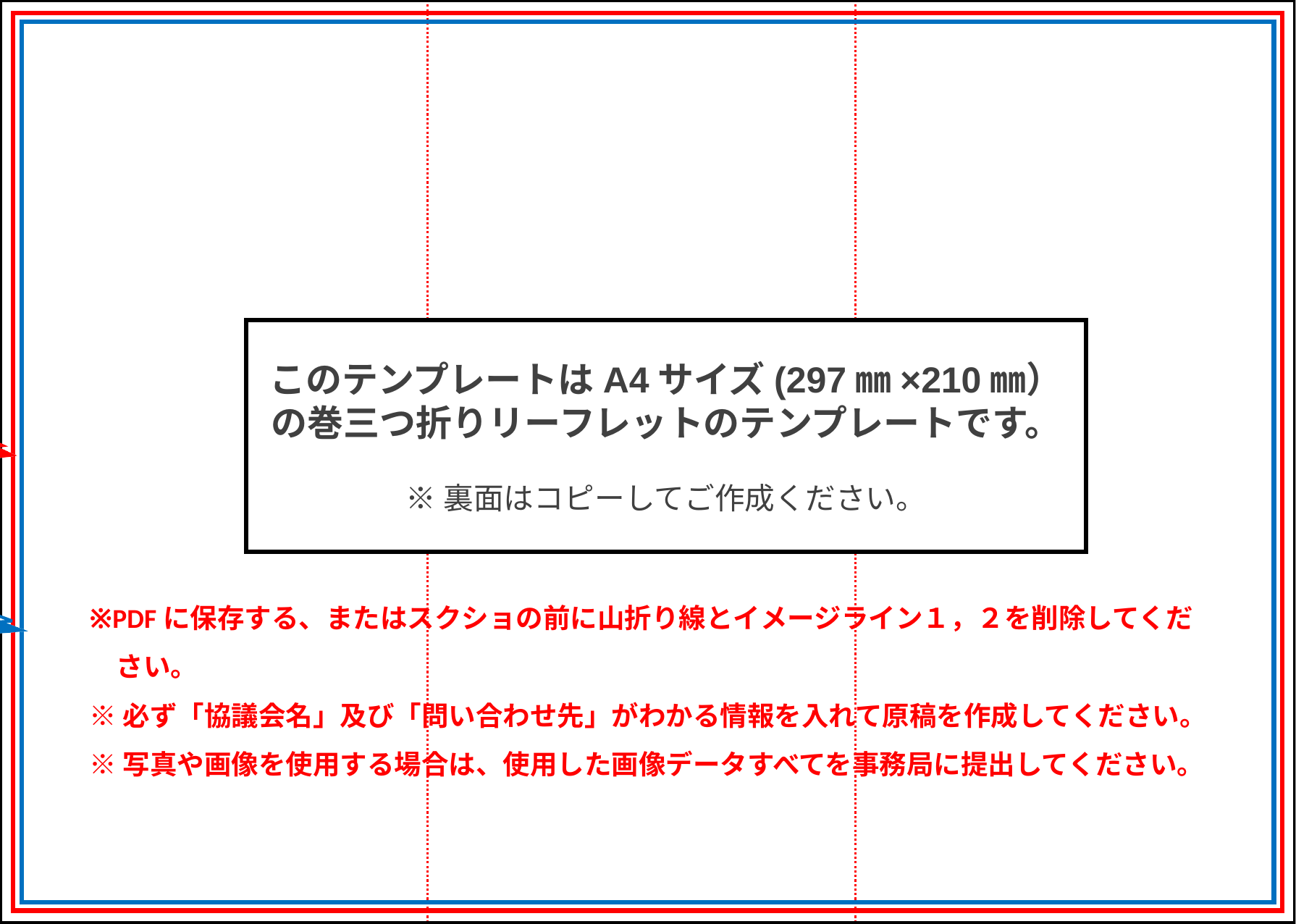

【折イメージライン】山折
※PDFに保存する、またはスクショの前に線を削除してください。
表紙
こちらは内側に
巻き込まれます
上

テンプレートのサイズは黒の枠で作成しています。
【仕上がりイメージライン1】
印刷物の仕上がりサイズは
赤の枠で作成します。
フチなしで印刷したい場合は黒の枠まで塗り足しを付けてください。
このテンプレートはA4サイズ(297㎜×210㎜）
の巻三つ折りリーフレットのテンプレートです。

※裏面はコピーしてご作成ください。
【仕上がりイメージライン2】
文字・イラスト・写真の絵柄等、
仕上がりで切れてはいけない部分は青の枠の中に収めてください。
※PDFに保存する、またはスクショの前に山折り線とイメージライン１，２を削除してくだ
　さい。
※必ず「協議会名」及び「問い合わせ先」がわかる情報を入れて原稿を作成してください。
※写真や画像を使用する場合は、使用した画像データすべてを事務局に提出してください。
下